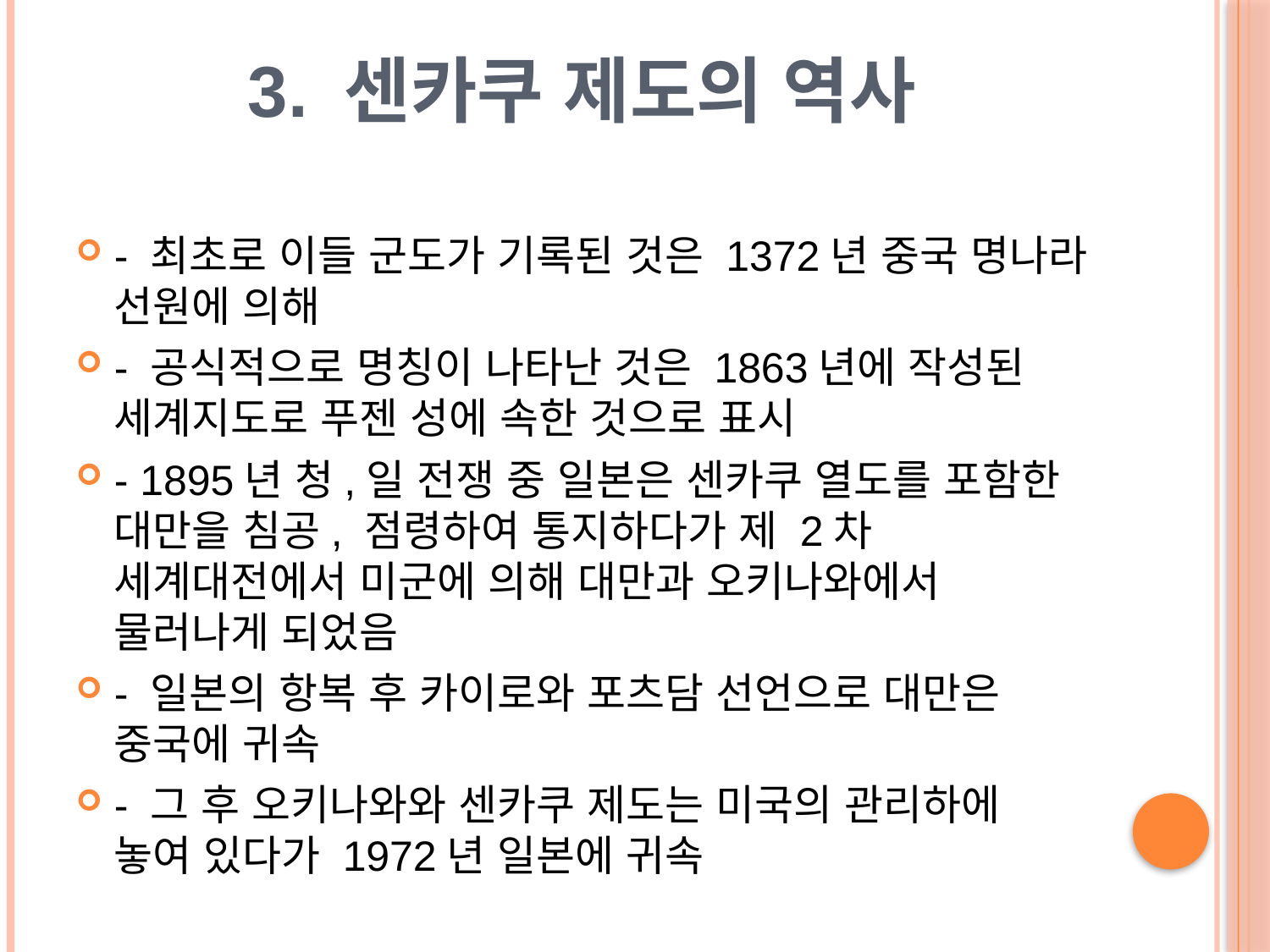

# 3. 센카쿠 제도의 역사
- 최초로 이들 군도가 기록된 것은 1372년 중국 명나라 선원에 의해
- 공식적으로 명칭이 나타난 것은 1863년에 작성된 세계지도로 푸젠 성에 속한 것으로 표시
- 1895년 청,일 전쟁 중 일본은 센카쿠 열도를 포함한 대만을 침공, 점령하여 통지하다가 제 2차 세계대전에서 미군에 의해 대만과 오키나와에서 물러나게 되었음
- 일본의 항복 후 카이로와 포츠담 선언으로 대만은 중국에 귀속
- 그 후 오키나와와 센카쿠 제도는 미국의 관리하에 놓여 있다가 1972년 일본에 귀속